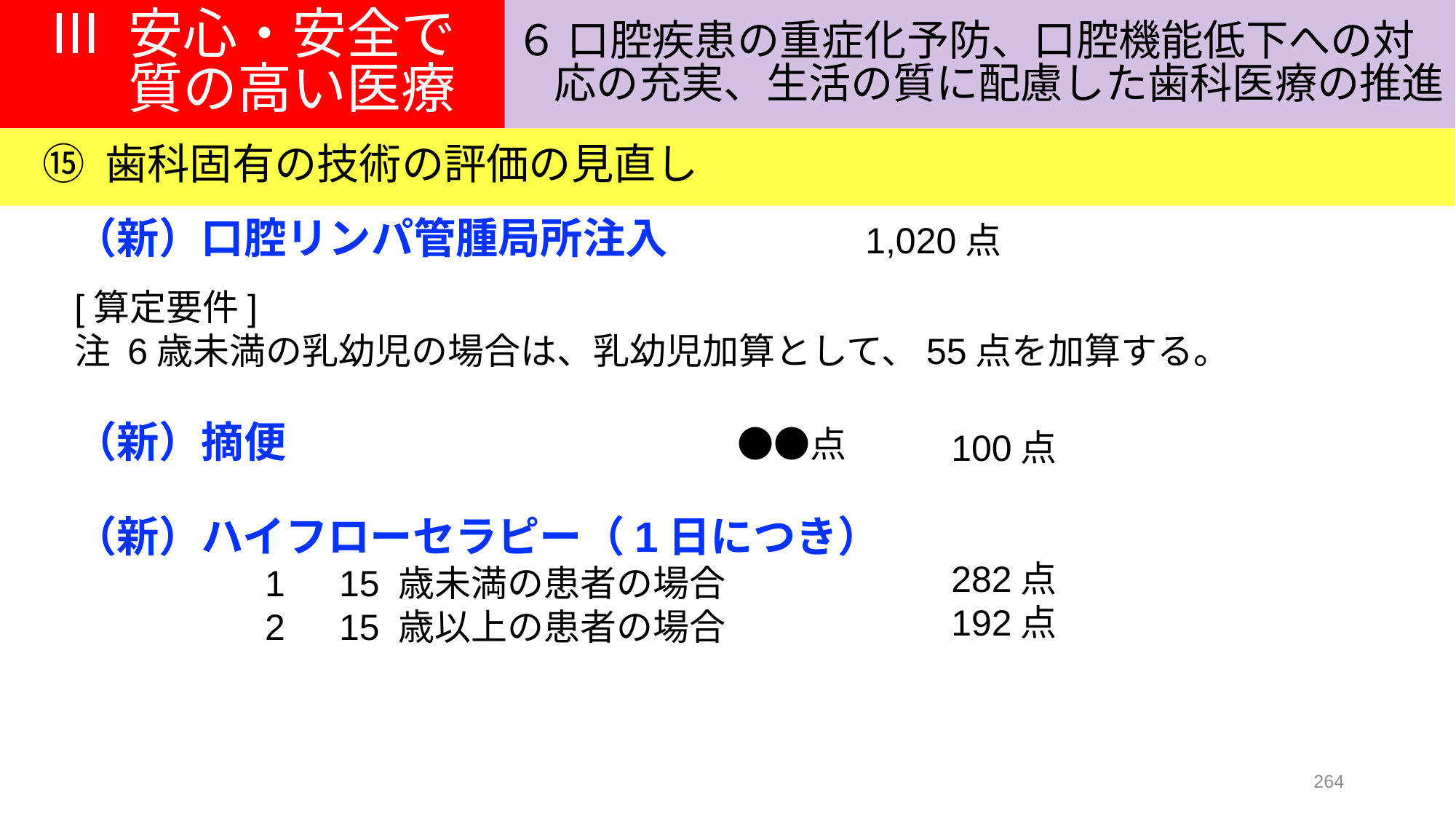

Ⅲ 安心・安全で
質の高い医療
６ 口腔疾患の重症化予防、口腔機能低下への対
応の充実、生活の質に配慮した歯科医療の推進
⑮ 歯科固有の技術の評価の見直し
（新）口腔リンパ管腫局所注入　　　         1,020点

[算定要件]
注 6歳未満の乳幼児の場合は、乳幼児加算として、55点を加算する。

（新）摘便　　　                                         ●●点

（新）ハイフローセラピー（1日につき）
　　　　　1　15 歳未満の患者の場合　　      　●● 点
　　　　　2　15 歳以上の患者の場合　　      　●● 点

100点

282点
192点
264